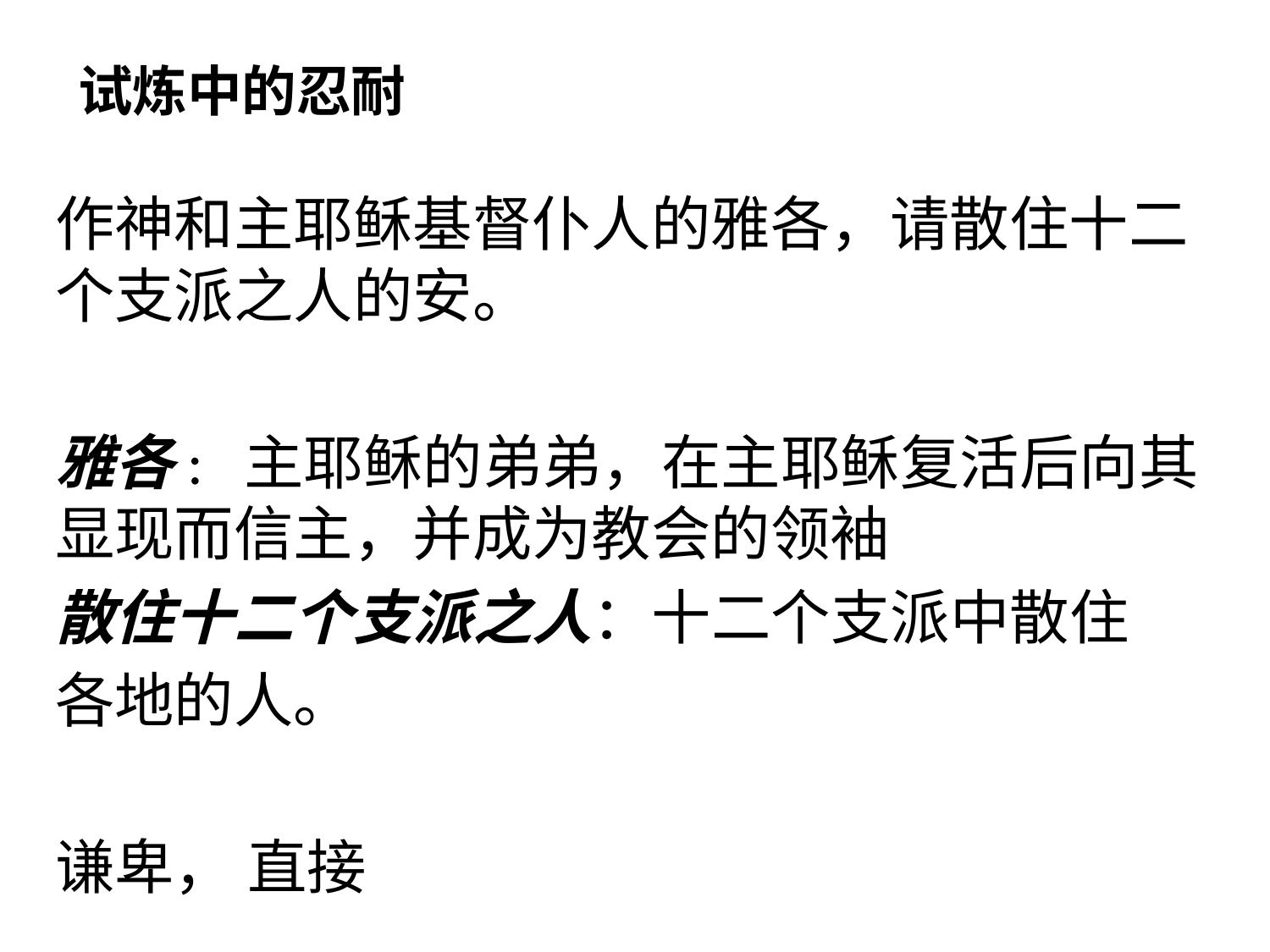

# 试炼中的忍耐
作神和主耶稣基督仆人的雅各，请散住十二个支派之人的安。

雅各:  主耶稣的弟弟，在主耶稣复活后向其显现而信主，并成为教会的领袖
散住十二个支派之人：十二个支派中散住
各地的人。

谦卑， 直接